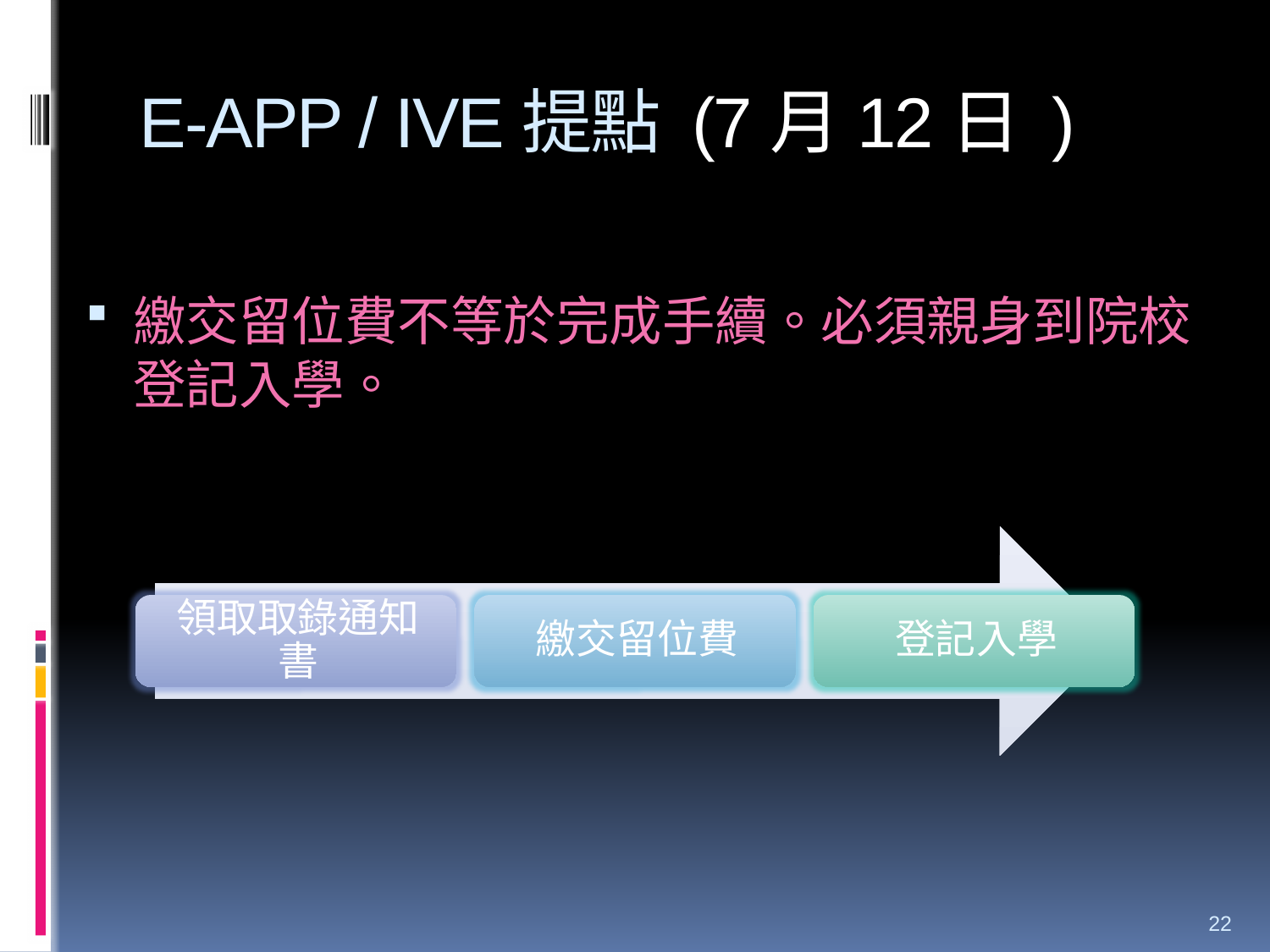

# E-APP / IVE提點 (7月12日 )

繳交留位費不等於完成手續。必須親身到院校登記入學。

領取取錄通知書
繳交留位費
登記入學
22